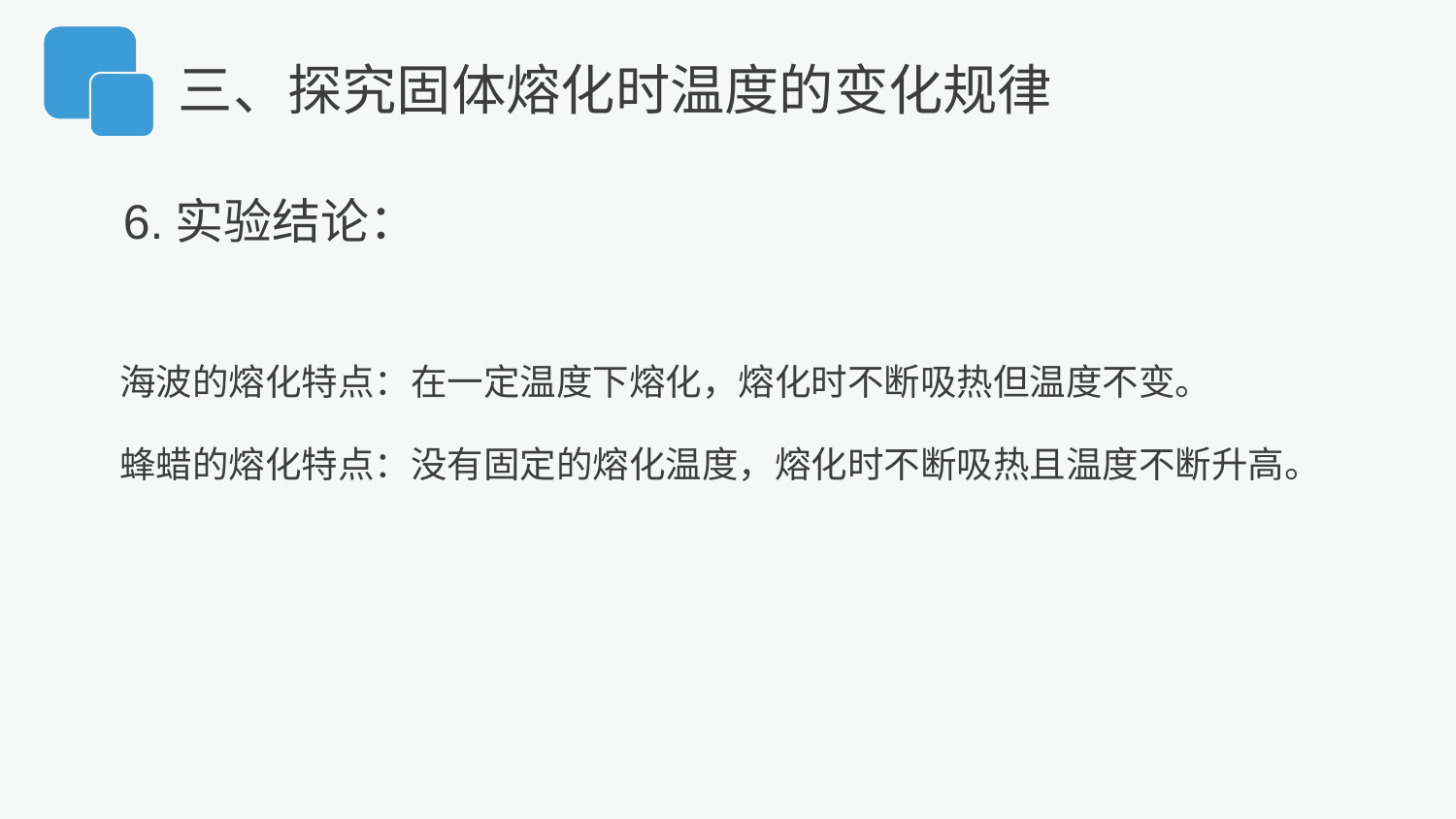

三、探究固体熔化时温度的变化规律

6.实验结论：
海波的熔化特点：在一定温度下熔化，熔化时不断吸热但温度不变。
蜂蜡的熔化特点：没有固定的熔化温度，熔化时不断吸热且温度不断升高。